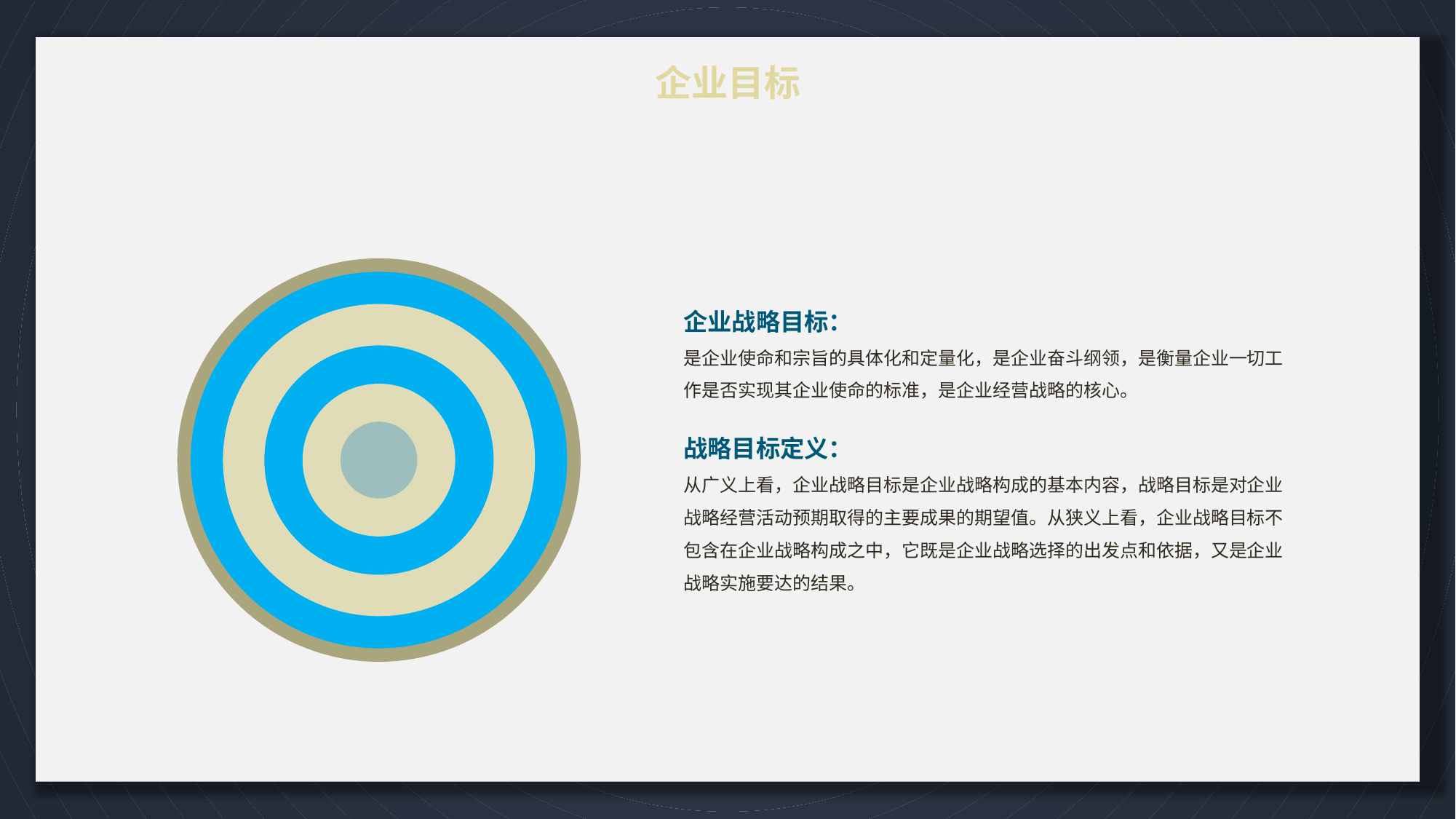

# 企业目标

企业战略目标：
是企业使命和宗旨的具体化和定量化，是企业奋斗纲领，是衡量企业一切工作是否实现其企业使命的标准，是企业经营战略的核心。
战略目标定义：
从广义上看，企业战略目标是企业战略构成的基本内容，战略目标是对企业战略经营活动预期取得的主要成果的期望值。从狭义上看，企业战略目标不包含在企业战略构成之中，它既是企业战略选择的出发点和依据，又是企业战略实施要达的结果。

9